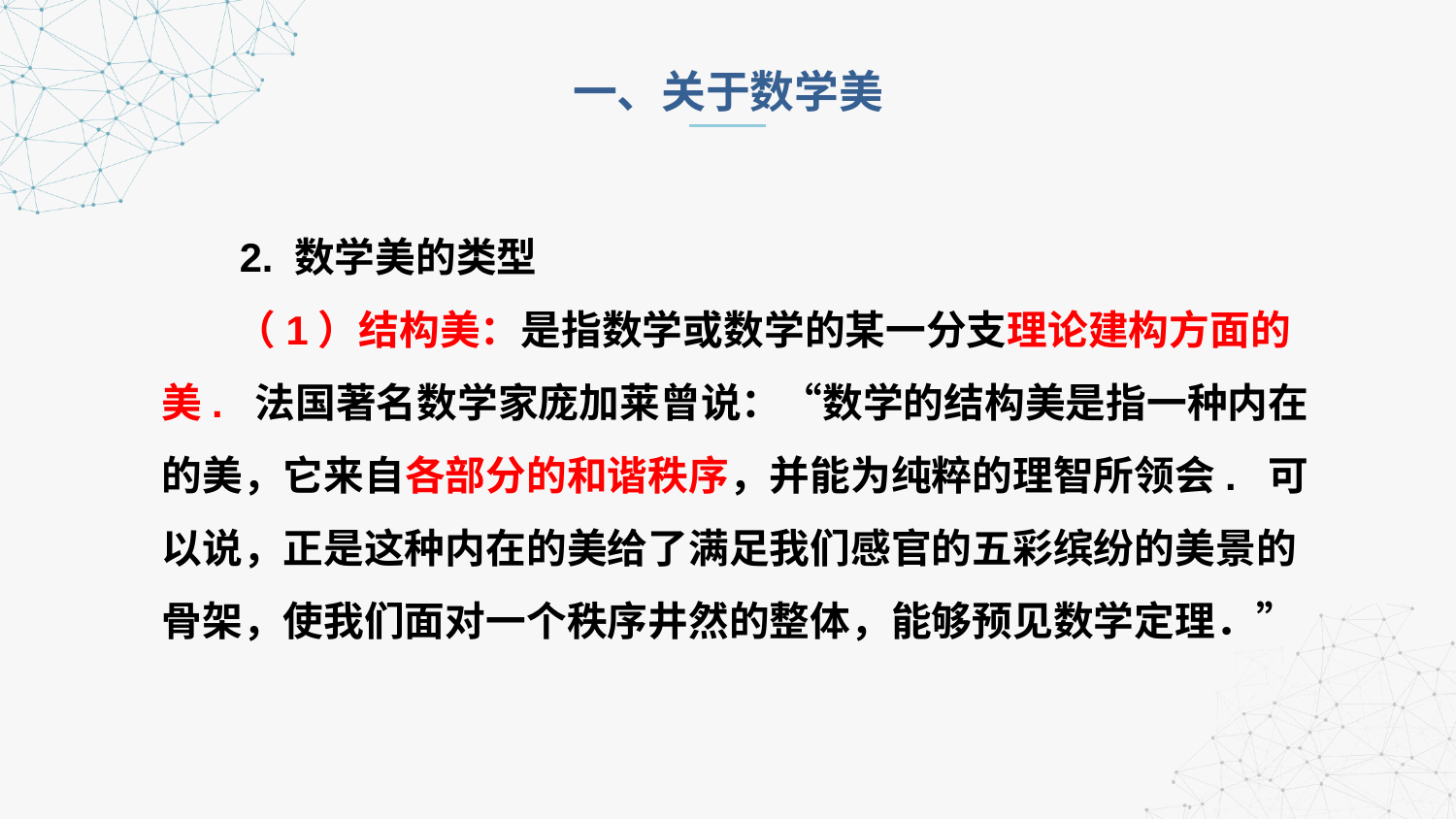

一、关于数学美
       2. 数学美的类型
       （1）结构美：是指数学或数学的某一分支理论建构方面的美.  法国著名数学家庞加莱曾说：“数学的结构美是指一种内在的美，它来自各部分的和谐秩序，并能为纯粹的理智所领会.  可以说，正是这种内在的美给了满足我们感官的五彩缤纷的美景的骨架，使我们面对一个秩序井然的整体，能够预见数学定理．”